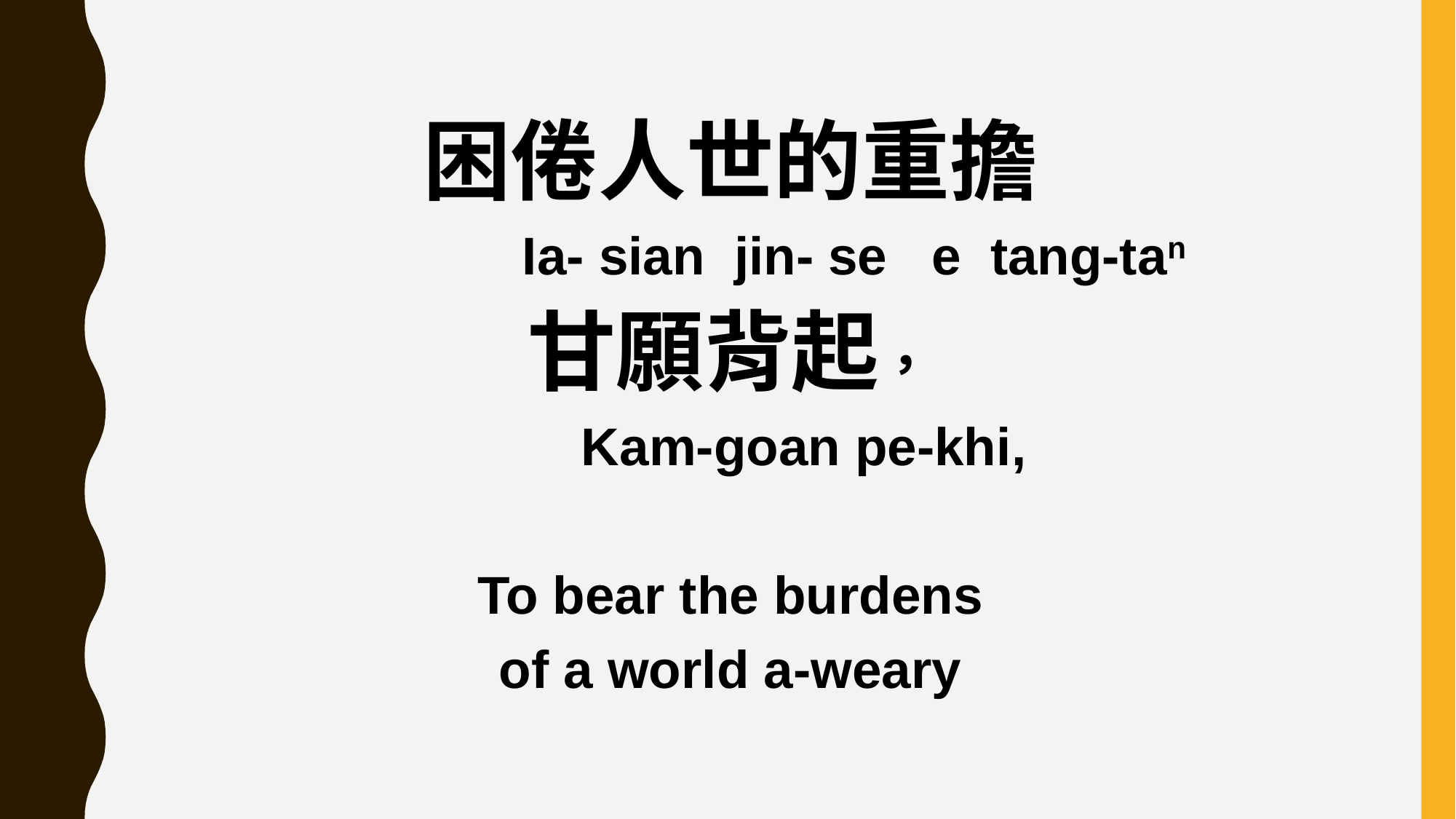

困倦人世的重擔
                      Ia- sian  jin- se   e  tang-tan
甘願背起，
                          Kam-goan pe-khi,

To bear the burdens
of a world a-weary